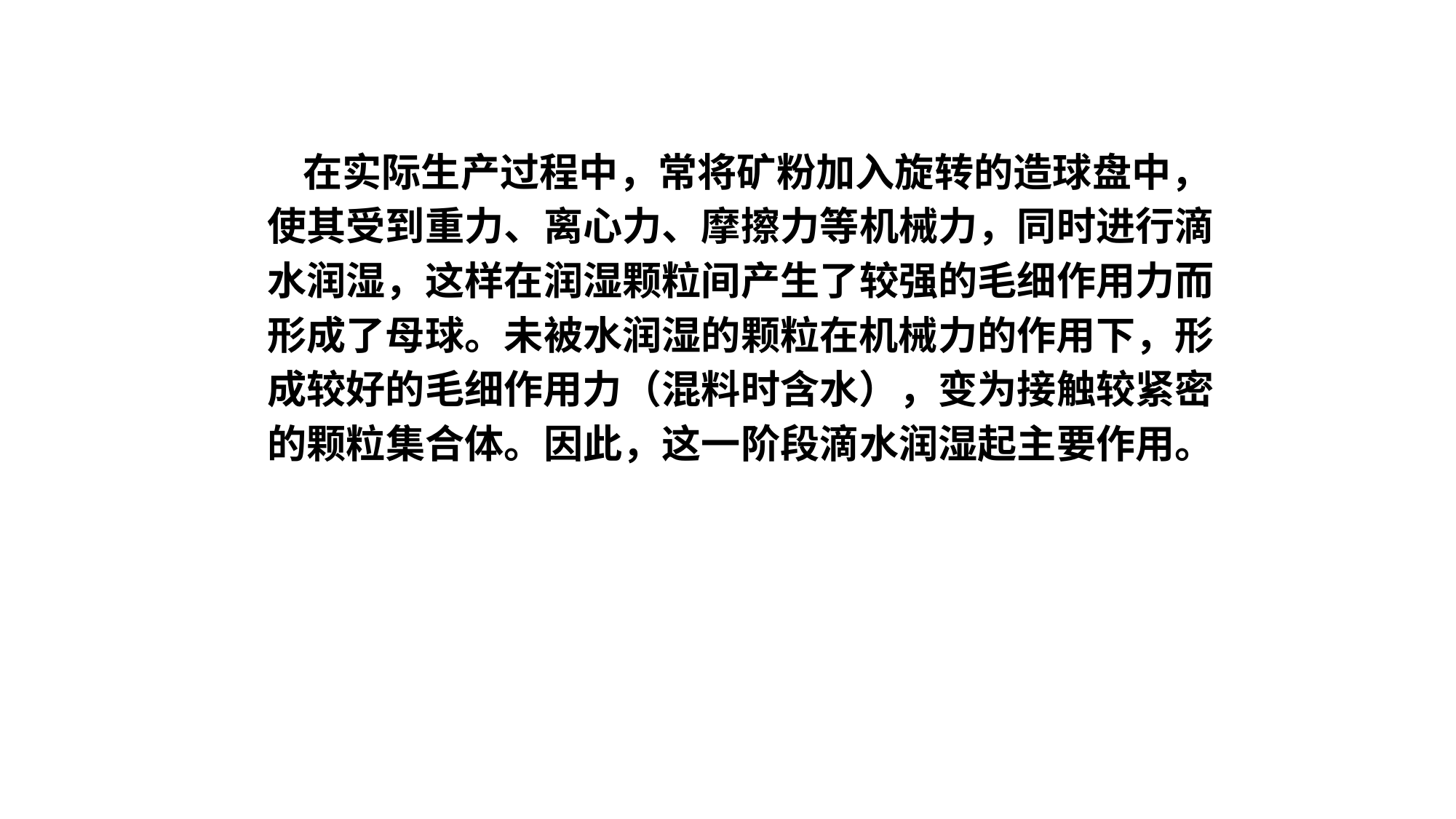

在实际生产过程中，常将矿粉加入旋转的造球盘中，使其受到重力、离心力、摩擦力等机械力，同时进行滴水润湿，这样在润湿颗粒间产生了较强的毛细作用力而形成了母球。未被水润湿的颗粒在机械力的作用下，形成较好的毛细作用力（混料时含水），变为接触较紧密的颗粒集合体。因此，这一阶段滴水润湿起主要作用。
18